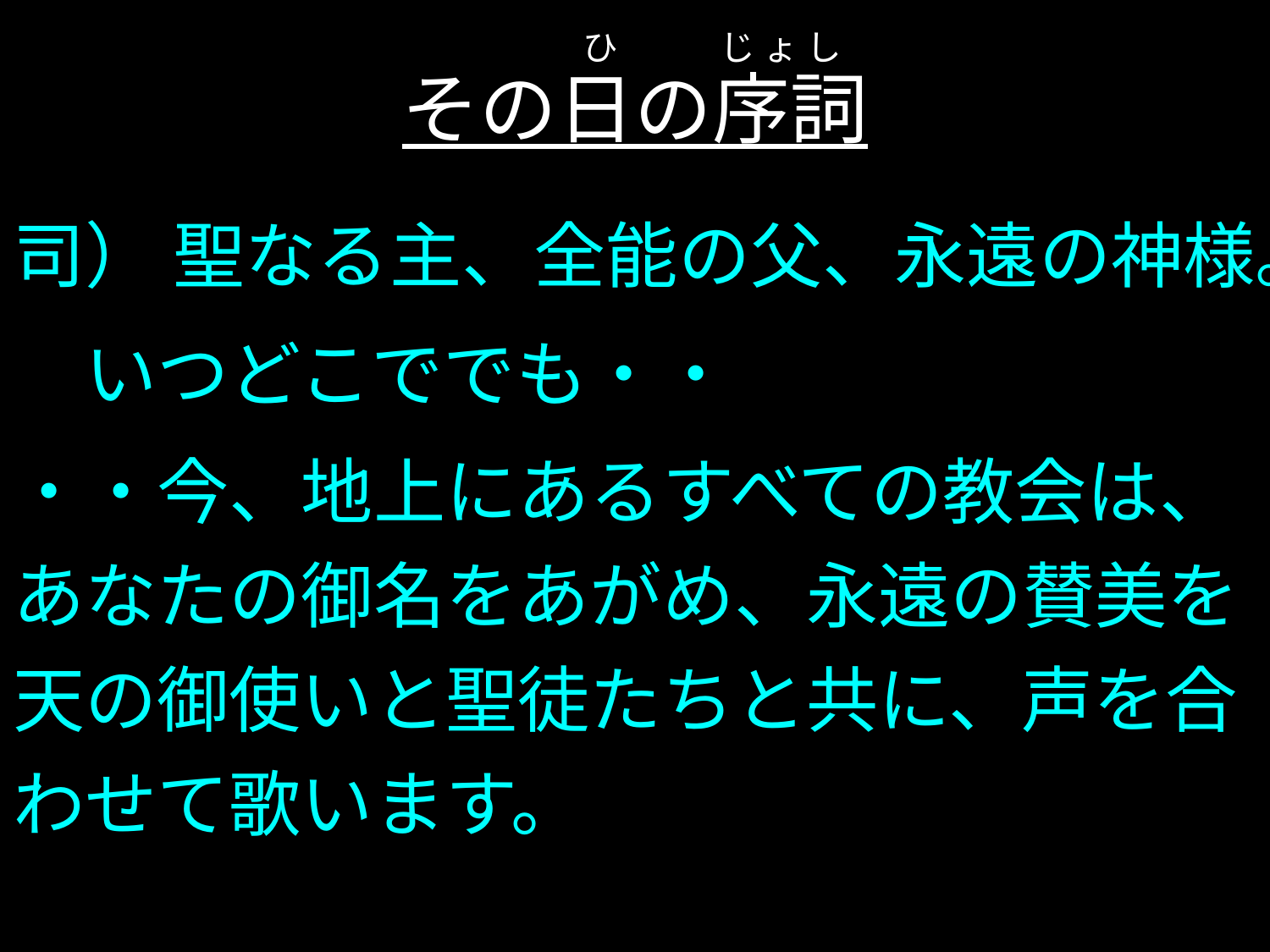

ひ             じ ょ し
# その日の序詞
司） 聖なる主、全能の父、永遠の神様。
　いつどこででも・・
・・今、地上にあるすべての教会は、あなたの御名をあがめ、永遠の賛美を天の御使いと聖徒たちと共に、声を合わせて歌います。